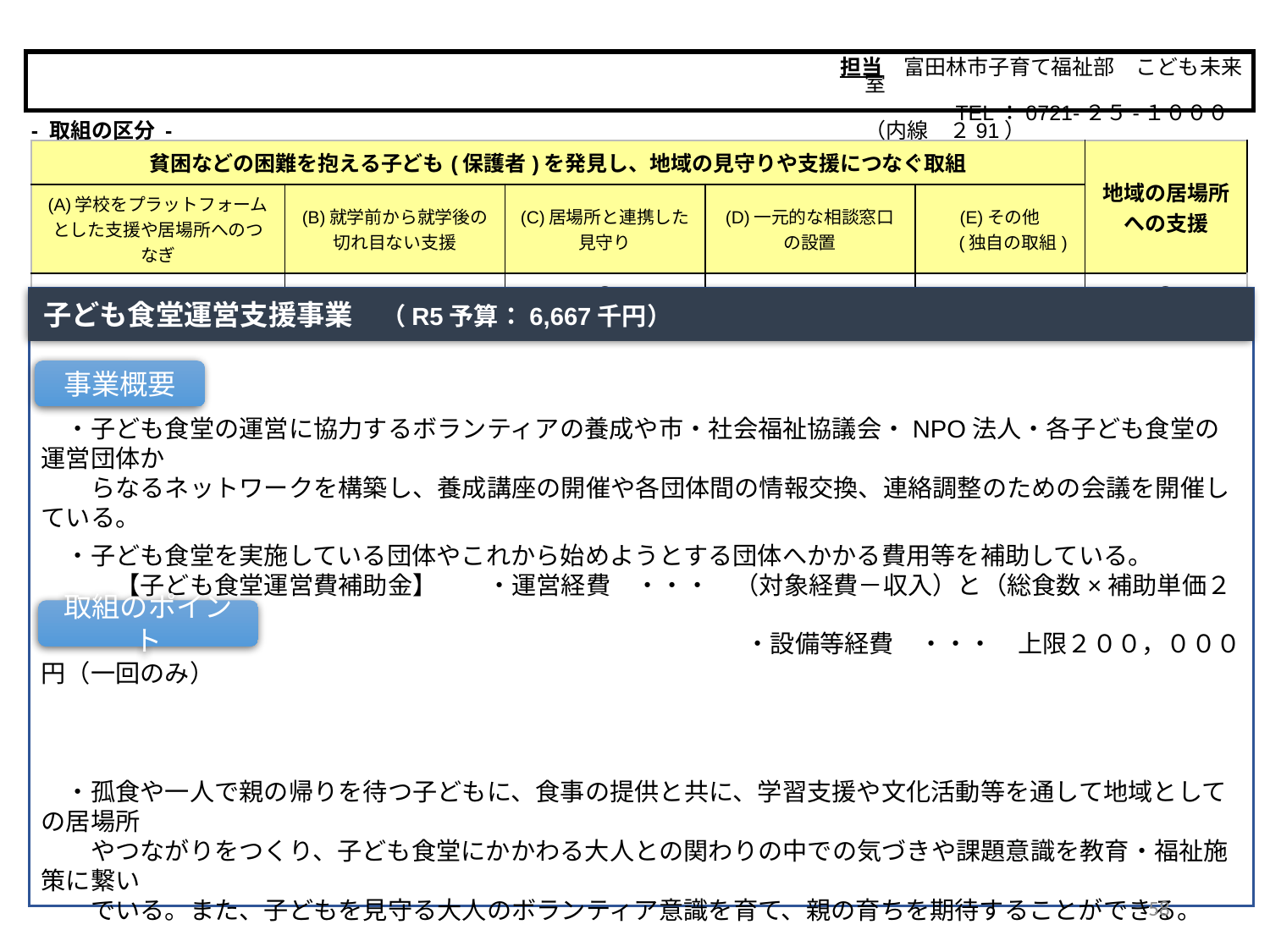

担当　富田林市子育て福祉部　こども未来室
　　　　　 TEL：0721-２５-１０００（内線　２91）

富田林市
- 取組の区分 -
| 貧困などの困難を抱える子ども(保護者)を発見し、地域の見守りや支援につなぐ取組 |  |  |  |  | 地域の居場所 への支援 |
| --- | --- | --- | --- | --- | --- |
| (A)学校をプラットフォームとした支援や居場所へのつなぎ | (B)就学前から就学後の 切れ目ない支援 | (C)居場所と連携した 見守り | (D)一元的な相談窓口 の設置 | (E)その他 　 (独自の取組) |  |
|  |  | 〇 |  |  | 〇 |

　・子ども食堂の運営に協力するボランティアの養成や市・社会福祉協議会・NPO法人・各子ども食堂の運営団体か
　　らなるネットワークを構築し、養成講座の開催や各団体間の情報交換、連絡調整のための会議を開催している。

　・子ども食堂を実施している団体やこれから始めようとする団体へかかる費用等を補助している。
　　　【子ども食堂運営費補助金】　　・運営経費　・・・　（対象経費－収入）と（総食数×補助単価２５０円）の低い方
　　　　　　　　　　　　　　　　　　　　　　　　　　 　　 ・設備等経費　・・・　上限２００，０００円（一回のみ）

　・孤食や一人で親の帰りを待つ子どもに、食事の提供と共に、学習支援や文化活動等を通して地域としての居場所
　　やつながりをつくり、子ども食堂にかかわる大人との関わりの中での気づきや課題意識を教育・福祉施策に繋い
　　でいる。また、子どもを見守る大人のボランティア意識を育て、親の育ちを期待することができる。

　【特徴的な居場所の取組】
　・小学校をお借りして開催している子ども食堂については、子どもや保護者がよく慣れ親しんだ場所で落ち着いて
　　ゆっくりとした気分で過ごすことができる等、ボランティアと遊んだり、学習したりと自分のペースで過ごせている。

子ども食堂運営支援事業　（R5予算：6,667千円）
事業概要
取組のポイント
58